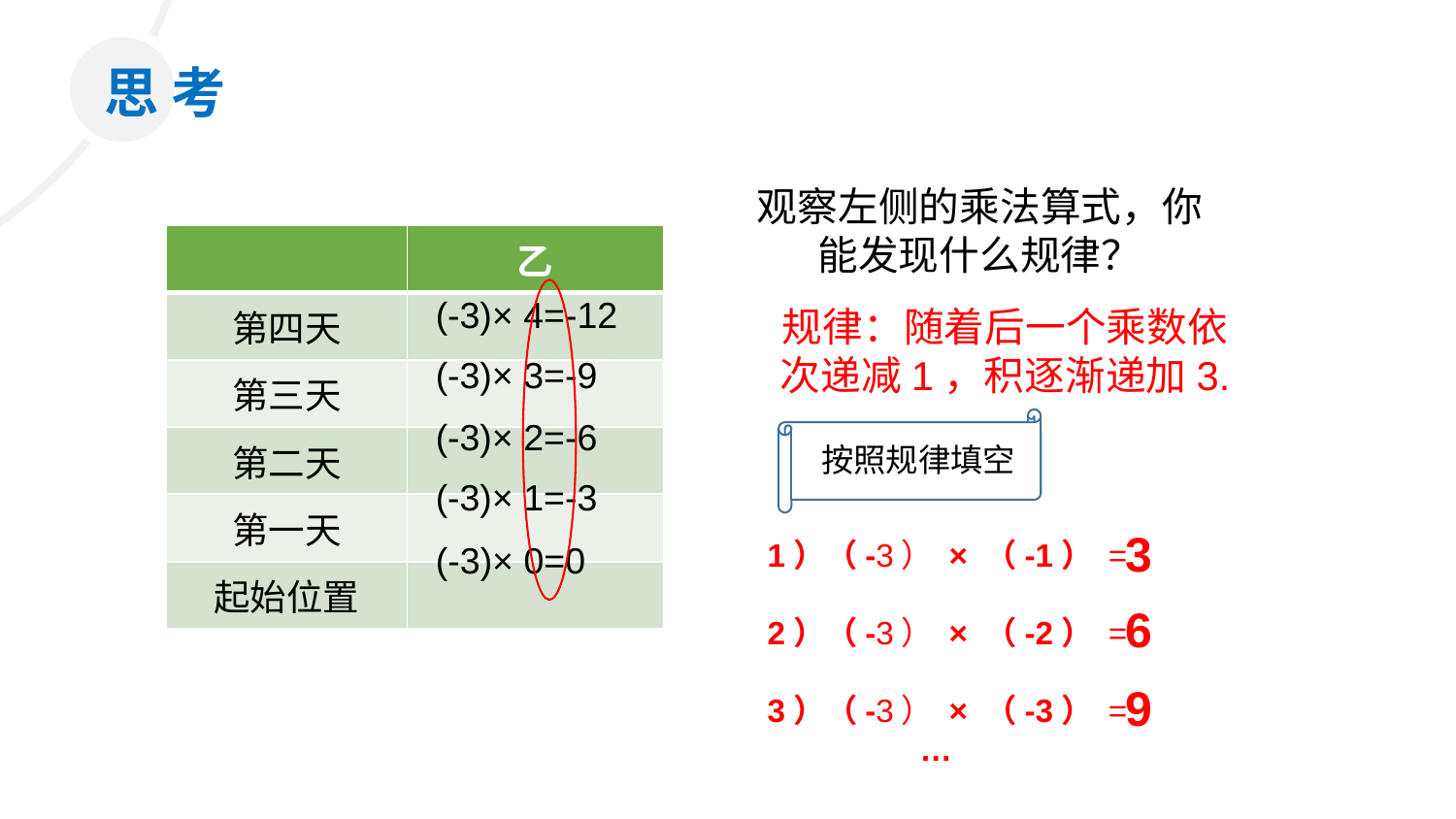

思 考
观察左侧的乘法算式，你能发现什么规律？
|  | 乙 |
| --- | --- |
| 第四天 |  |
| 第三天 |  |
| 第二天 |  |
| 第一天 |  |
| 起始位置 |  |

(-3)× 4=-12
规律：随着后一个乘数依次递减1，积逐渐递加3.
(-3)× 3=-9
(-3)× 2=-6

按照规律填空
(-3)× 1=-3
3
1）（-3） × （-1） =

2）（-3） × （-2） =

3）（-3） × （-3） =
                 …
(-3)× 0=0
6
9